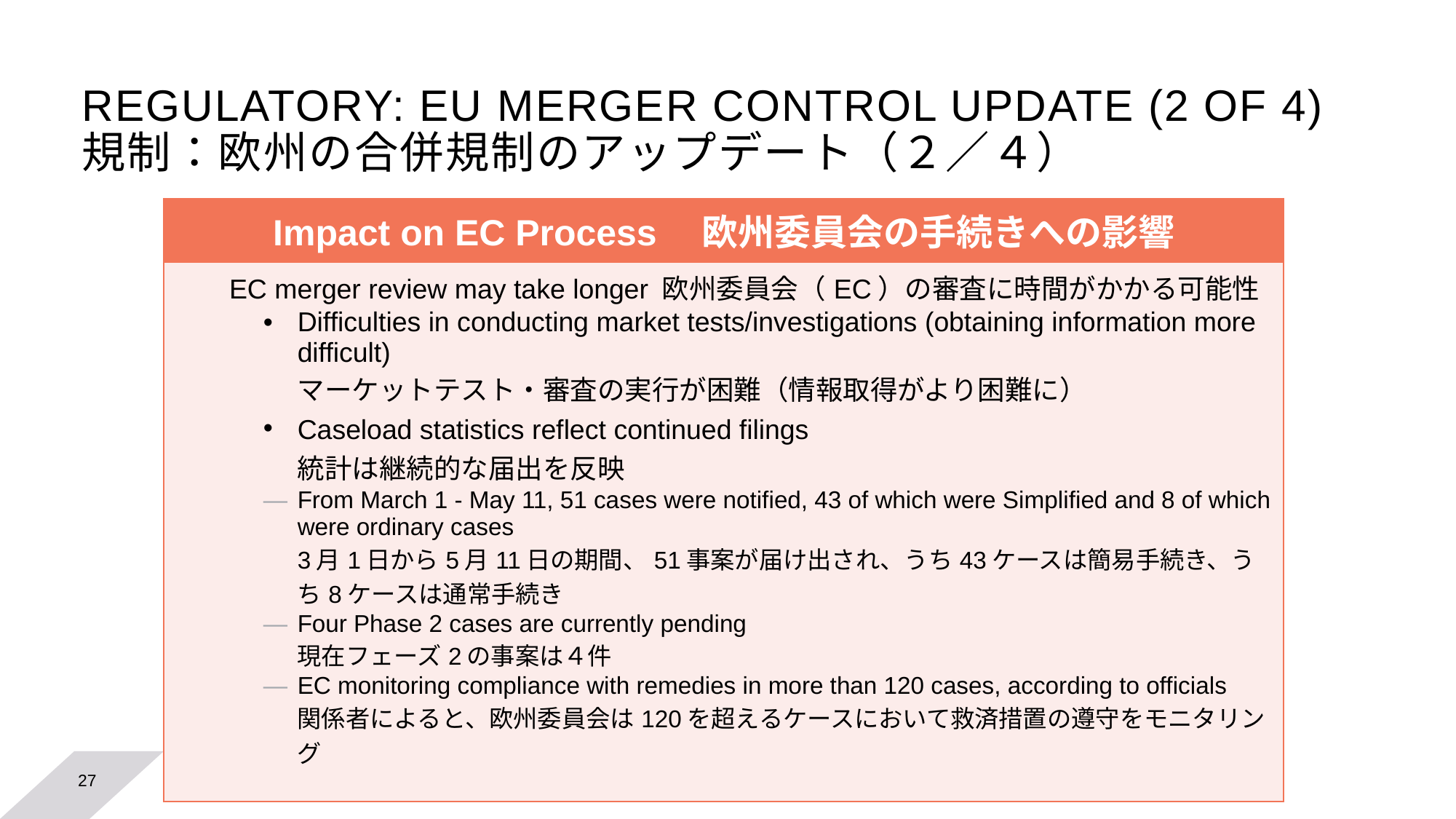

# REGULATORY: EU MERGER CONTROL UPDATE (2 OF 4) 規制：欧州の合併規制のアップデート（２／４）
| Impact on EC Process　欧州委員会の手続きへの影響 |
| --- |
| EC merger review may take longer 欧州委員会（EC）の審査に時間がかかる可能性 Difficulties in conducting market tests/investigations (obtaining information more difficult) マーケットテスト・審査の実行が困難（情報取得がより困難に） Caseload statistics reflect continued filings　 統計は継続的な届出を反映 From March 1 - May 11, 51 cases were notified, 43 of which were Simplified and 8 of which were ordinary cases 3月1日から5月11日の期間、51事案が届け出され、うち43ケースは簡易手続き、うち8ケースは通常手続き Four Phase 2 cases are currently pending 現在フェーズ2の事案は４件 EC monitoring compliance with remedies in more than 120 cases, according to officials 関係者によると、欧州委員会は120を超えるケースにおいて救済措置の遵守をモニタリング |
27